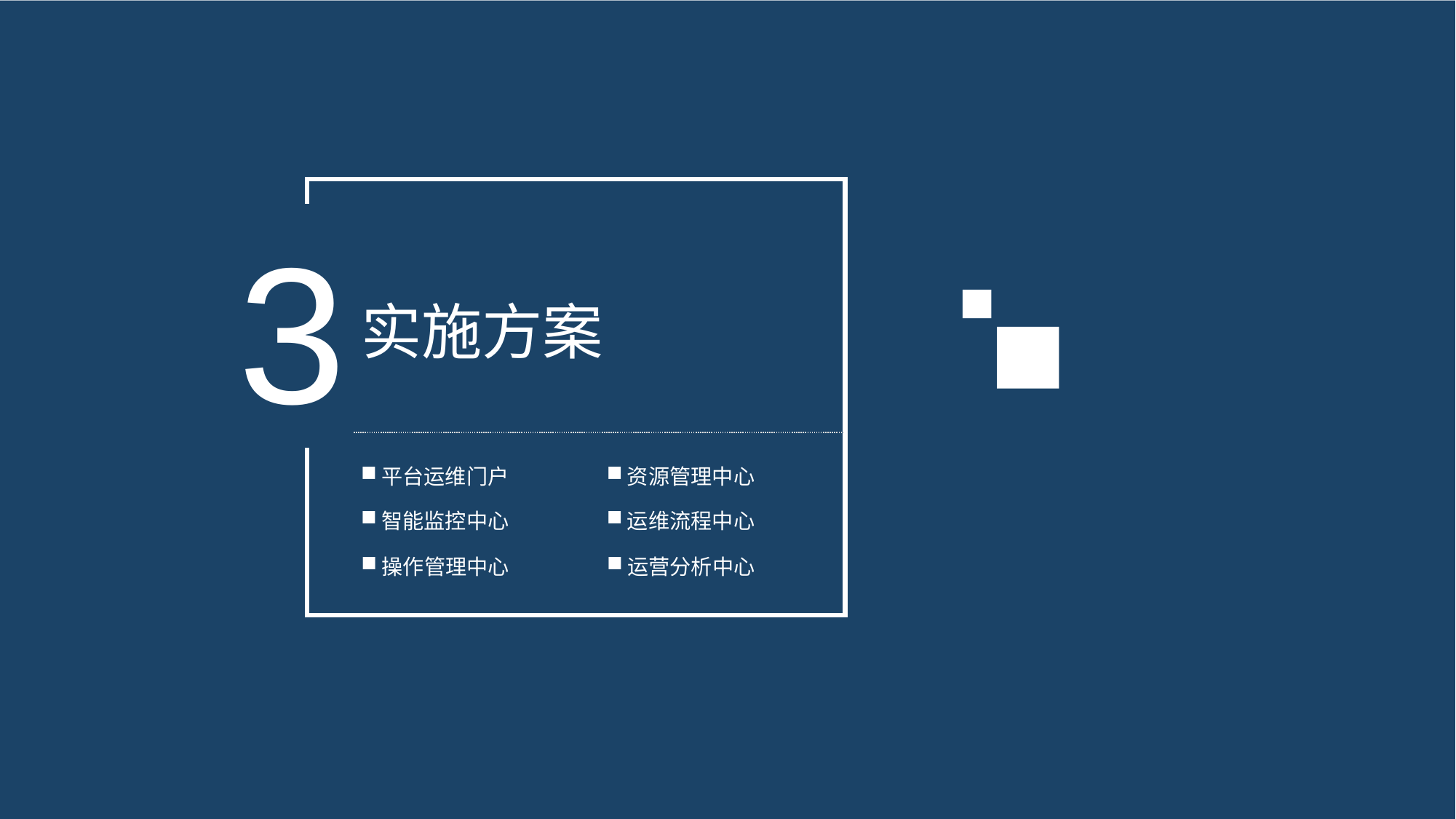

3
实施方案

平台运维门户
资源管理中心
智能监控中心
运维流程中心
操作管理中心
运营分析中心